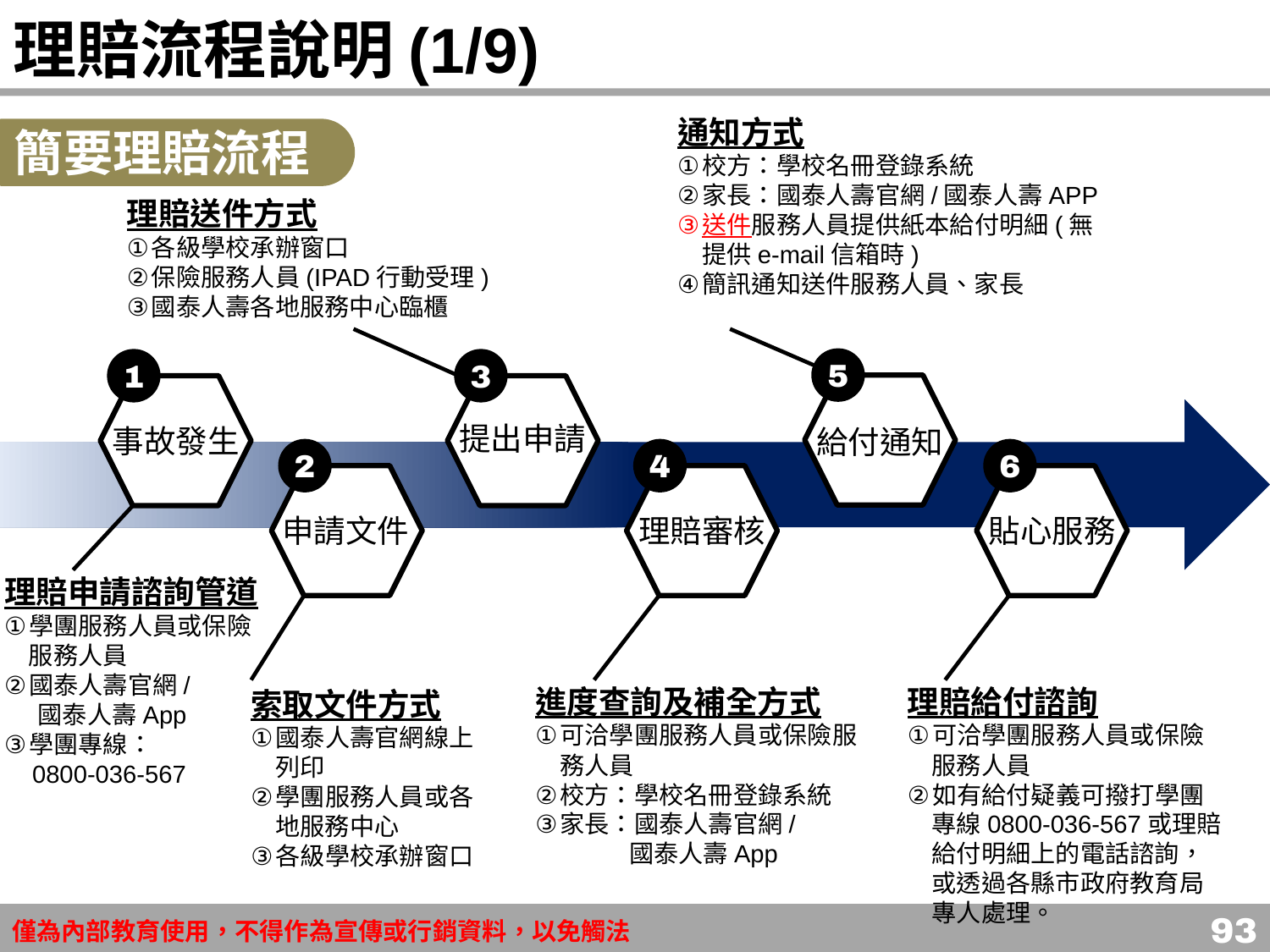

# 理賠流程說明(1/9)
通知方式
校方：學校名冊登錄系統
家長：國泰人壽官網/國泰人壽APP
送件服務人員提供紙本給付明細(無提供e-mail信箱時)
簡訊通知送件服務人員、家長
簡要理賠流程

理賠送件方式
各級學校承辦窗口
保險服務人員(IPAD行動受理)
國泰人壽各地服務中心臨櫃
5

給付通知
1

事故發生
3

提出申請

2

申請文件
4

理賠審核
6

貼心服務
理賠申請諮詢管道
學團服務人員或保險服務人員
國泰人壽官網/
     國泰人壽App
學團專線：
    0800-036-567
進度查詢及補全方式
可洽學團服務人員或保險服務人員
校方：學校名冊登錄系統
家長：國泰人壽官網/
                國泰人壽App
理賠給付諮詢
可洽學團服務人員或保險服務人員
如有給付疑義可撥打學團專線0800-036-567或理賠給付明細上的電話諮詢，或透過各縣市政府教育局專人處理。
索取文件方式
國泰人壽官網線上列印
學團服務人員或各地服務中心
各級學校承辦窗口
93